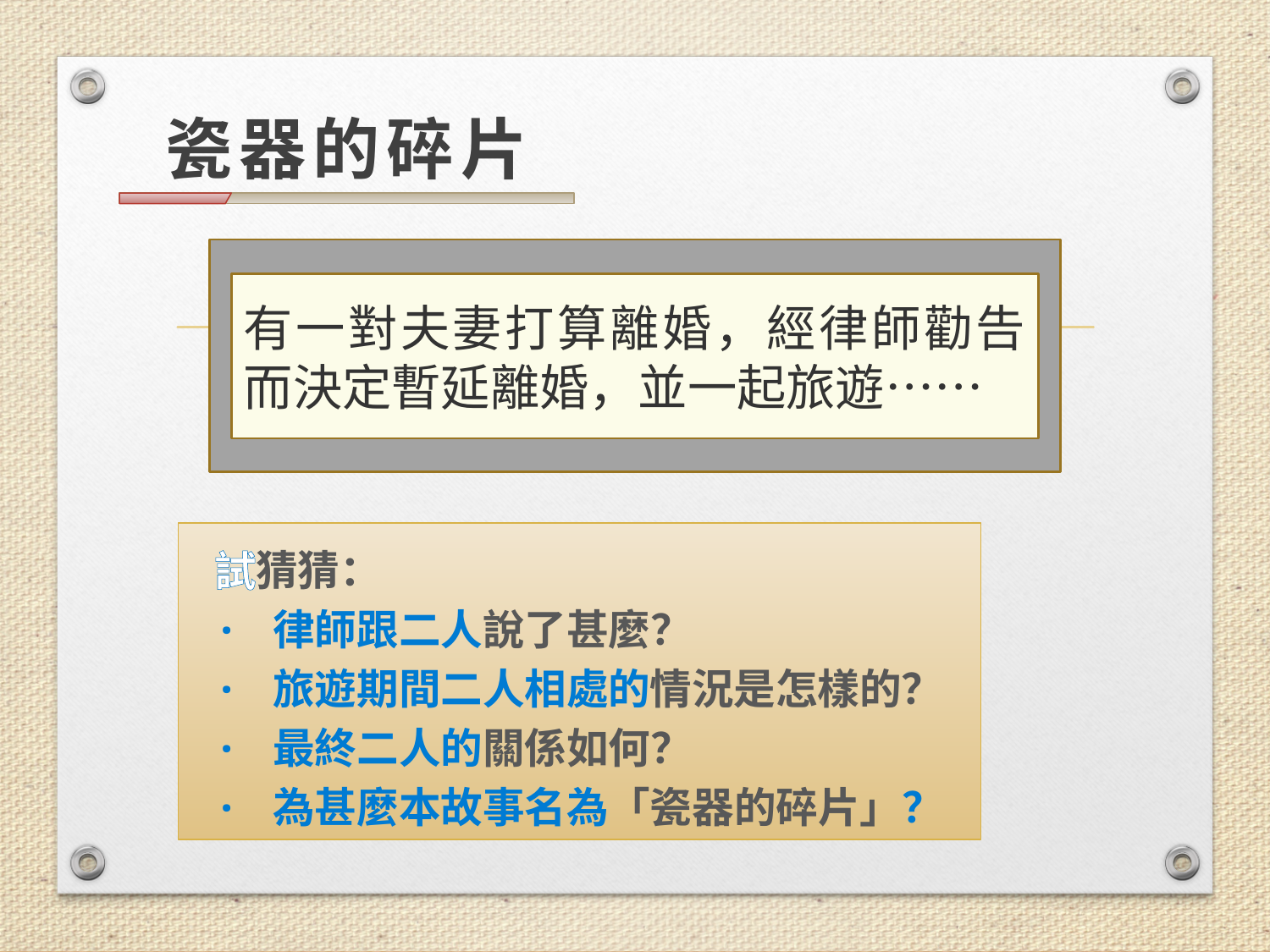

瓷器的碎片

有一對夫妻打算離婚，經律師勸告而決定暫延離婚，並一起旅遊……

試猜猜：
· 律師跟二人說了甚麼？
· 旅遊期間二人相處的情況是怎樣的？
· 最終二人的關係如何？
· 為甚麼本故事名為「瓷器的碎片」？